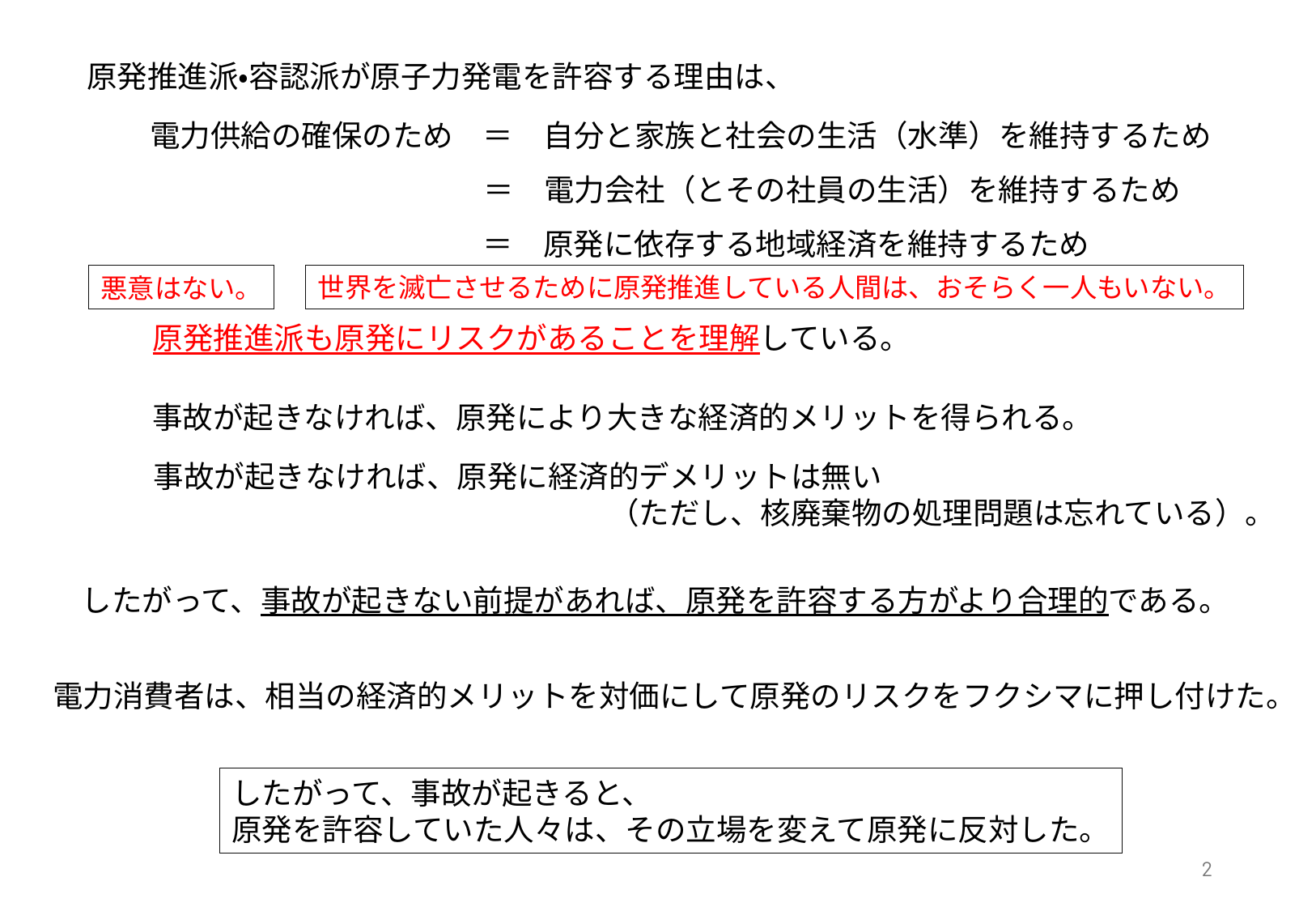

原発推進派・容認派が原子力発電を許容する理由は、
電力供給の確保のため
＝　自分と家族と社会の生活（水準）を維持するため
＝　電力会社（とその社員の生活）を維持するため
＝　原発に依存する地域経済を維持するため
世界を滅亡させるために原発推進している人間は、おそらく一人もいない。
悪意はない。
原発推進派も原発にリスクがあることを理解している。
事故が起きなければ、原発により大きな経済的メリットを得られる。
事故が起きなければ、原発に経済的デメリットは無い
　　　　　　　　　　　　　　　（ただし、核廃棄物の処理問題は忘れている）。
したがって、事故が起きない前提があれば、原発を許容する方がより合理的である。
電力消費者は、相当の経済的メリットを対価にして原発のリスクをフクシマに押し付けた。
したがって、事故が起きると、
原発を許容していた人々は、その立場を変えて原発に反対した。
2